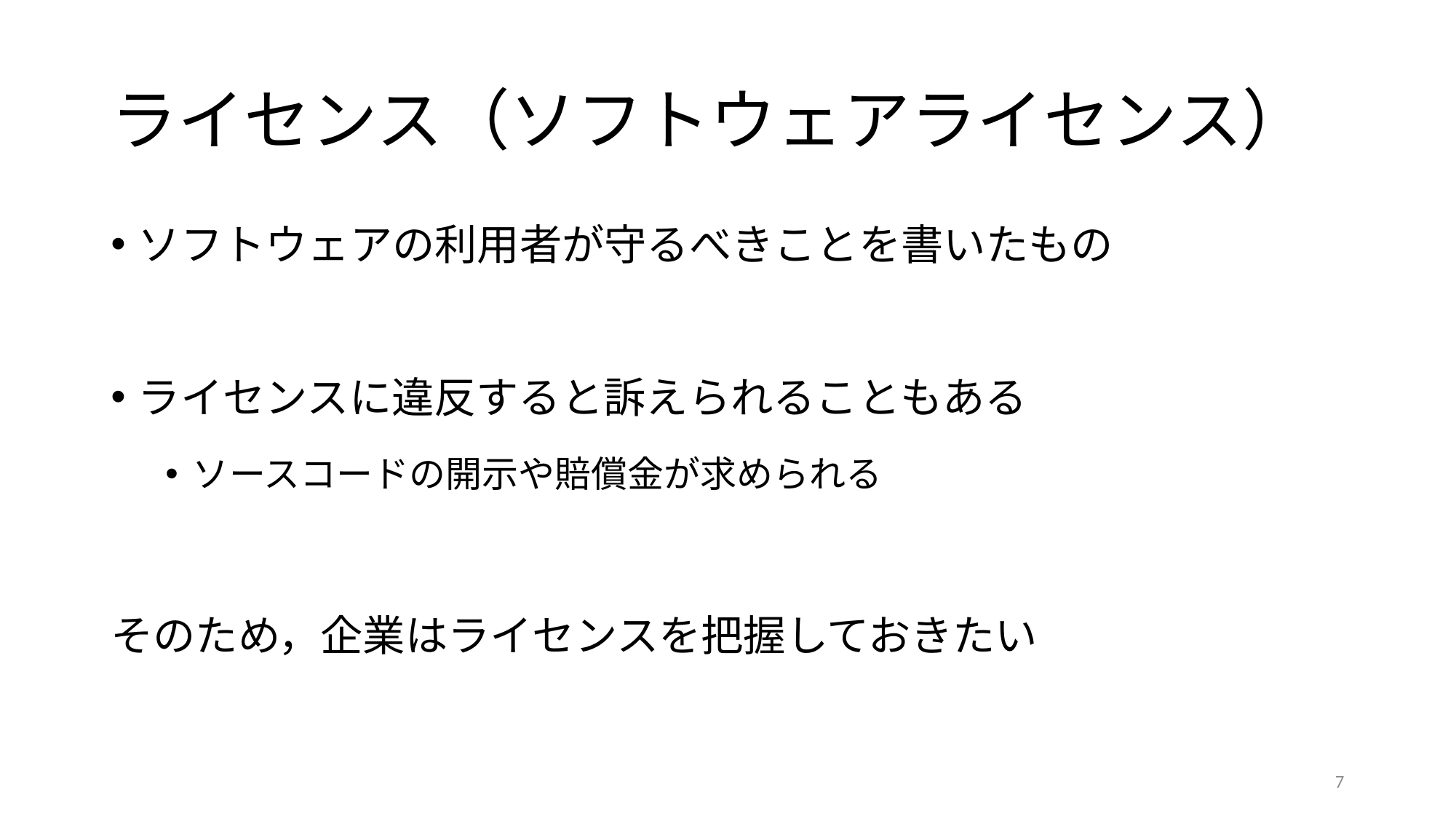

# ライセンス（ソフトウェアライセンス）
ソフトウェアの利用者が守るべきことを書いたもの

ライセンスに違反すると訴えられることもある
ソースコードの開示や賠償金が求められる

そのため，企業はライセンスを把握しておきたい
7